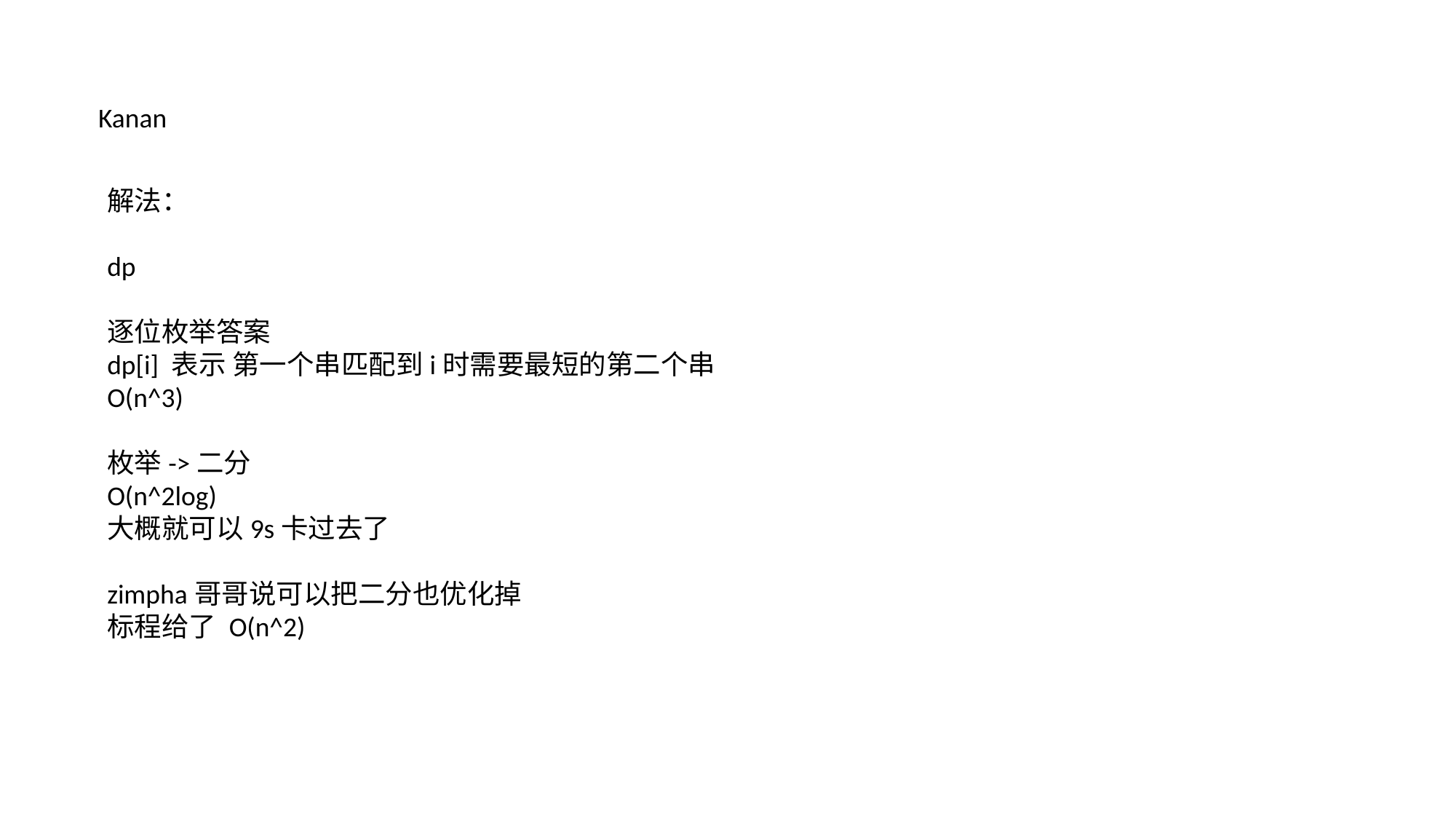

Kanan
解法：

dp

逐位枚举答案
dp[i] 表示 第一个串匹配到i时需要最短的第二个串
O(n^3)

枚举->二分
O(n^2log)
大概就可以9s卡过去了

zimpha哥哥说可以把二分也优化掉
标程给了 O(n^2)